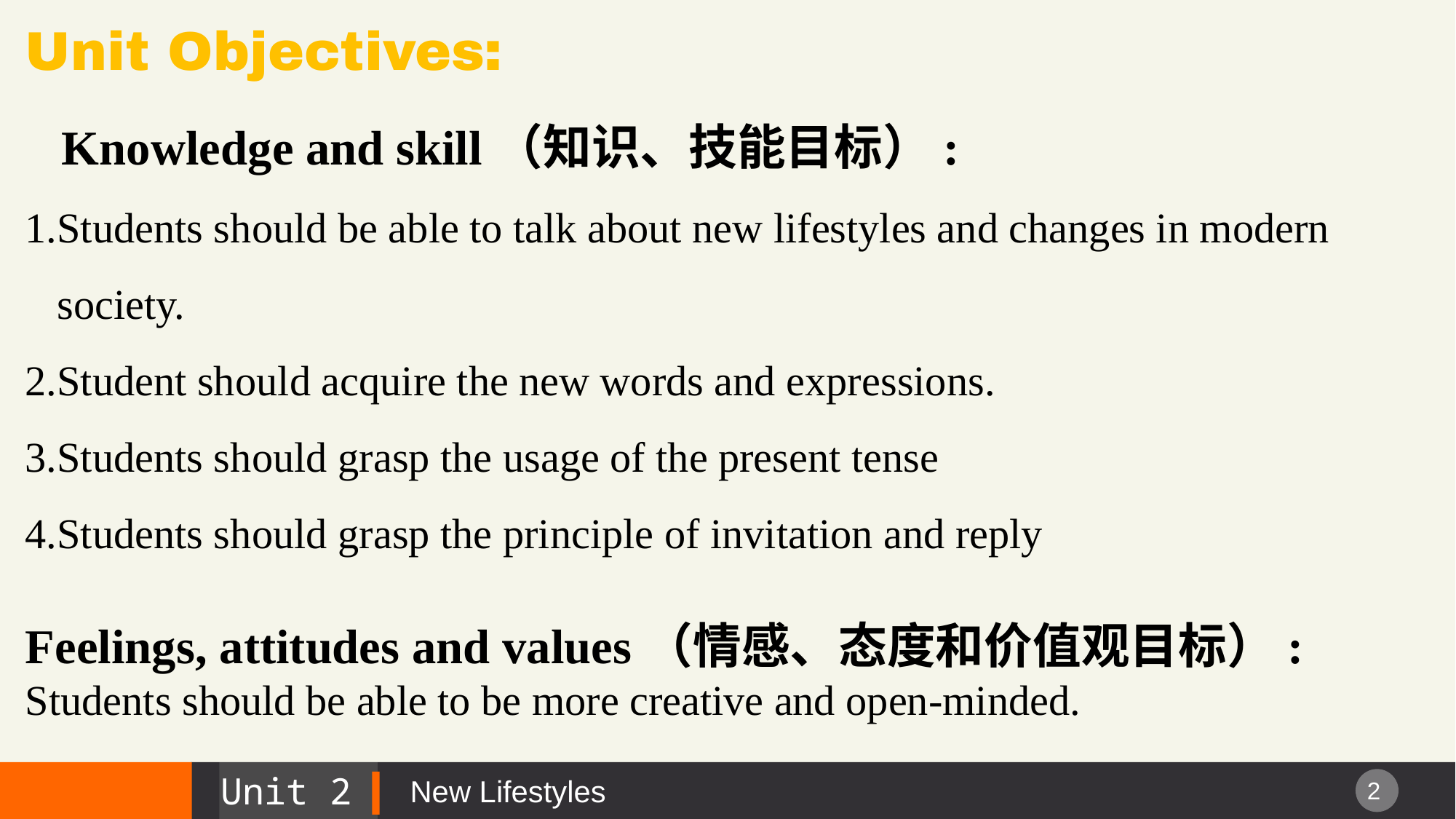

Unit Objectives:
   Knowledge and skill（知识、技能目标）:
1.Students should be able to talk about new lifestyles and changes in modern society.
2.Student should acquire the new words and expressions.
3.Students should grasp the usage of the present tense
4.Students should grasp the principle of invitation and reply

Feelings, attitudes and values（情感、态度和价值观目标）:
Students should be able to be more creative and open-minded.